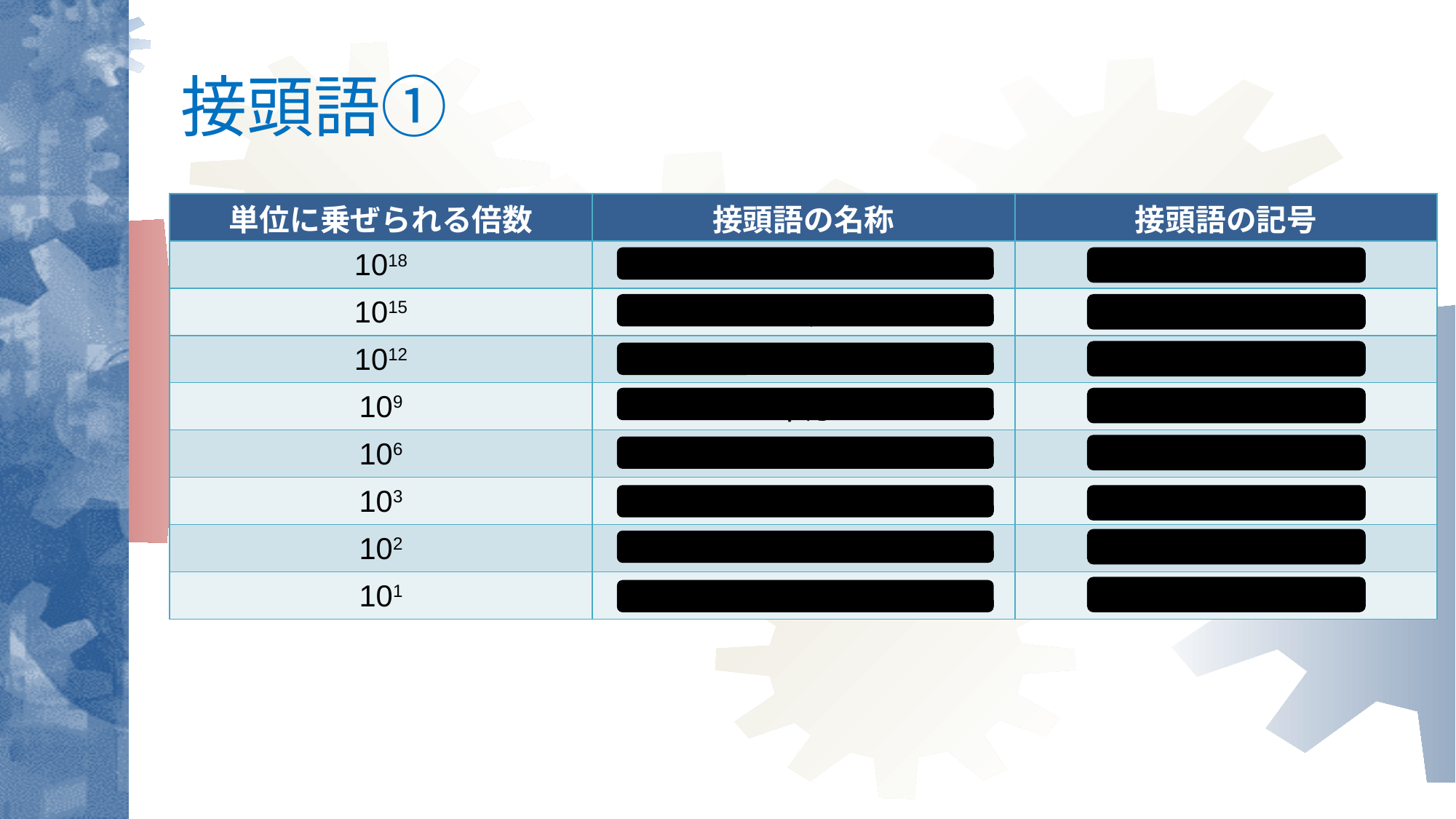

# 接頭語①
| 単位に乗ぜられる倍数 | 接頭語の名称 | 接頭語の記号 |
| --- | --- | --- |
| 1018 | エクサ | E |
| 1015 | ペタ | P |
| 1012 | テラ | T |
| 109 | ギガ | G |
| 106 | メガ | M |
| 103 | キロ | k |
| 102 | ヘクト | h |
| 101 | デカ | da |